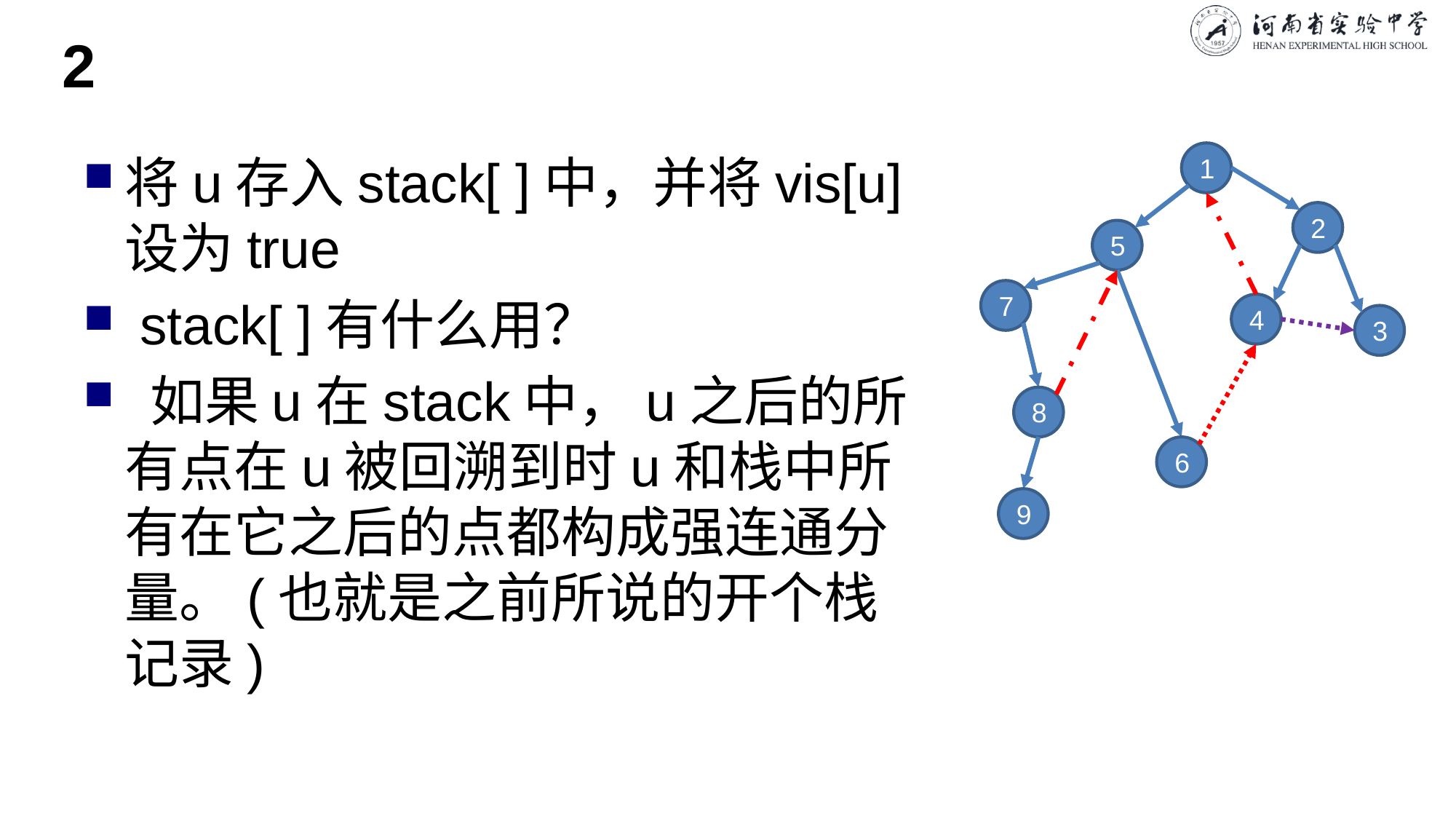

# 2
将u存入stack[ ]中，并将vis[u]设为true
 stack[ ]有什么用？
 如果u在stack中，u之后的所有点在u被回溯到时u和栈中所有在它之后的点都构成强连通分量。(也就是之前所说的开个栈记录)
1
2
5
7
4
3
8
6
9